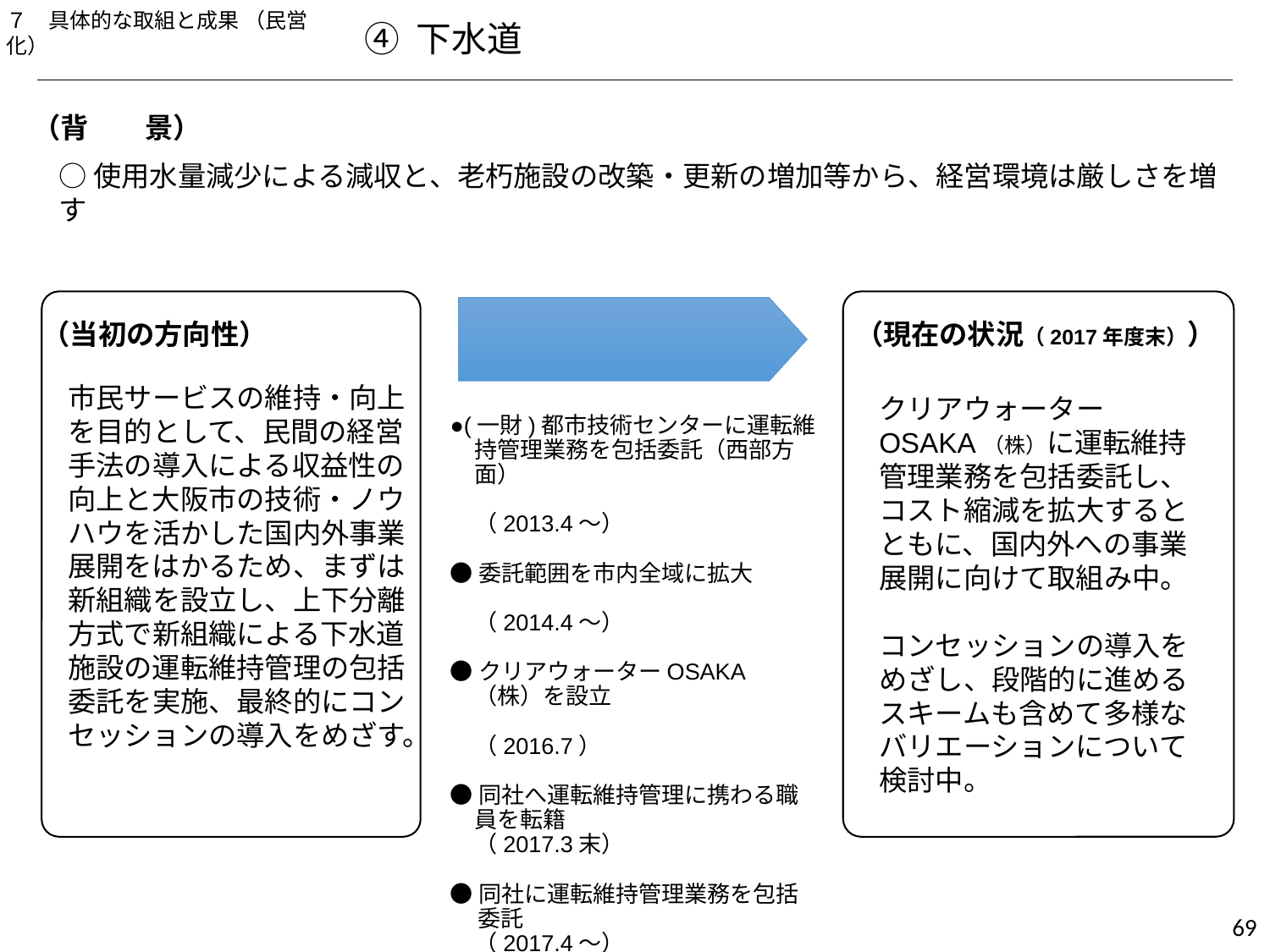

７　具体的な取組と成果 （民営化）
④ 下水道
（背　　景）
○使用水量減少による減収と、老朽施設の改築・更新の増加等から、経営環境は厳しさを増す

（現在の状況（2017年度末））
（当初の方向性）
市民サービスの維持・向上を目的として、民間の経営手法の導入による収益性の向上と大阪市の技術・ノウハウを活かした国内外事業展開をはかるため、まずは新組織を設立し、上下分離方式で新組織による下水道施設の運転維持管理の包括委託を実施、最終的にコンセッションの導入をめざす。
クリアウォーターOSAKA（株）に運転維持管理業務を包括委託し、コスト縮減を拡大するとともに、国内外への事業展開に向けて取組み中。

コンセッションの導入をめざし、段階的に進めるスキームも含めて多様なバリエーションについて検討中。

●(一財)都市技術センターに運転維持管理業務を包括委託（西部方面）
　　　　　　　　　　　　　　（2013.4～）

●委託範囲を市内全域に拡大
　　　　　　　　　　　　　　（2014.4～）

●クリアウォーターOSAKA（株）を設立
　　　　　　　　　　　　　　（2016.7）

●同社へ運転維持管理に携わる職員を転籍　　　　　　　　　（2017.3末）

●同社に運転維持管理業務を包括
　 委託　　　　　　　　   （2017.4～）

69